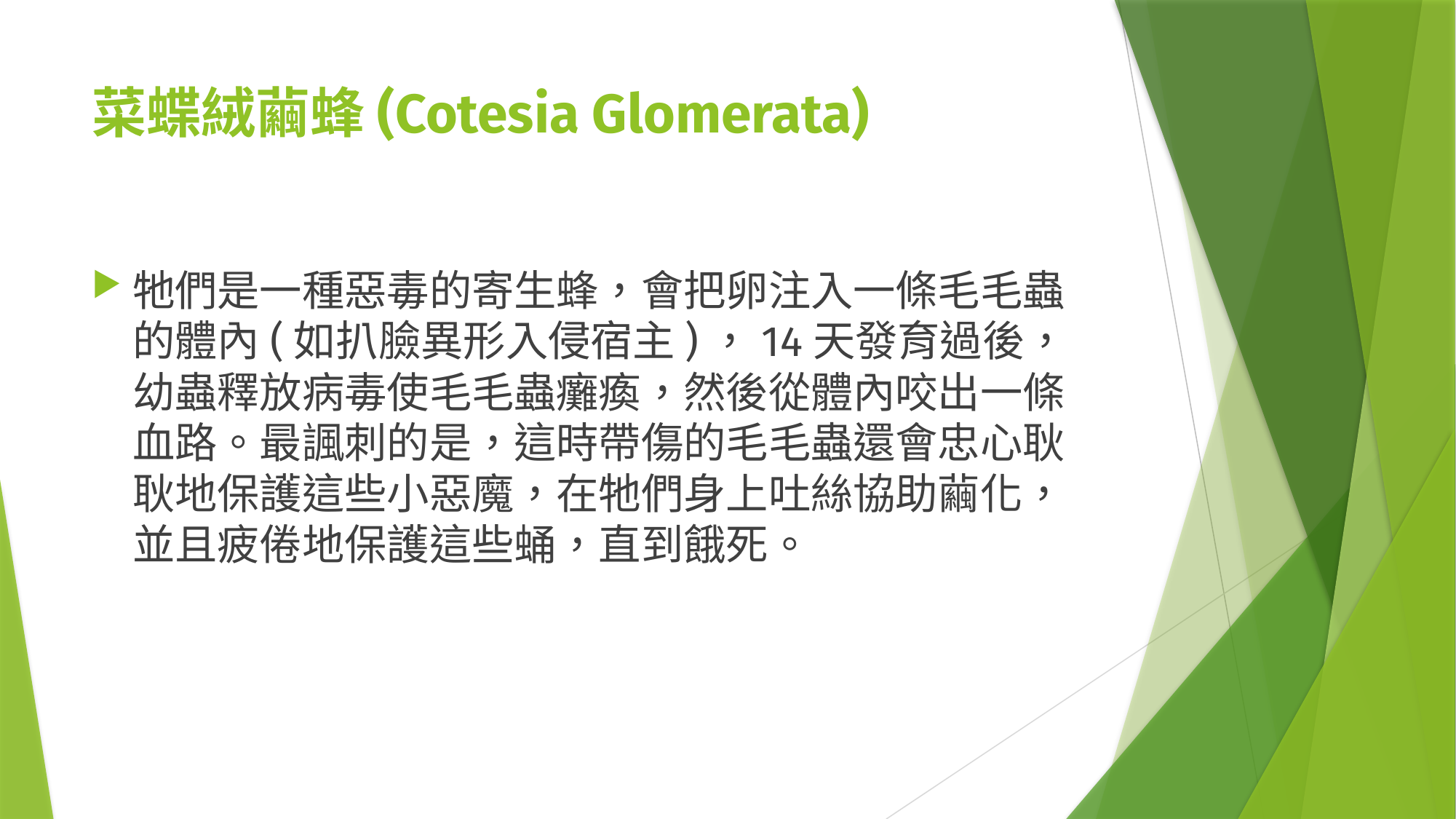

# 菜蝶絨繭蜂(Cotesia Glomerata)
牠們是一種惡毒的寄生蜂，會把卵注入一條毛毛蟲的體內(如扒臉異形入侵宿主)，14天發育過後，幼蟲釋放病毒使毛毛蟲癱瘓，然後從體內咬出一條血路。最諷刺的是，這時帶傷的毛毛蟲還會忠心耿耿地保護這些小惡魔，在牠們身上吐絲協助繭化，並且疲倦地保護這些蛹，直到餓死。